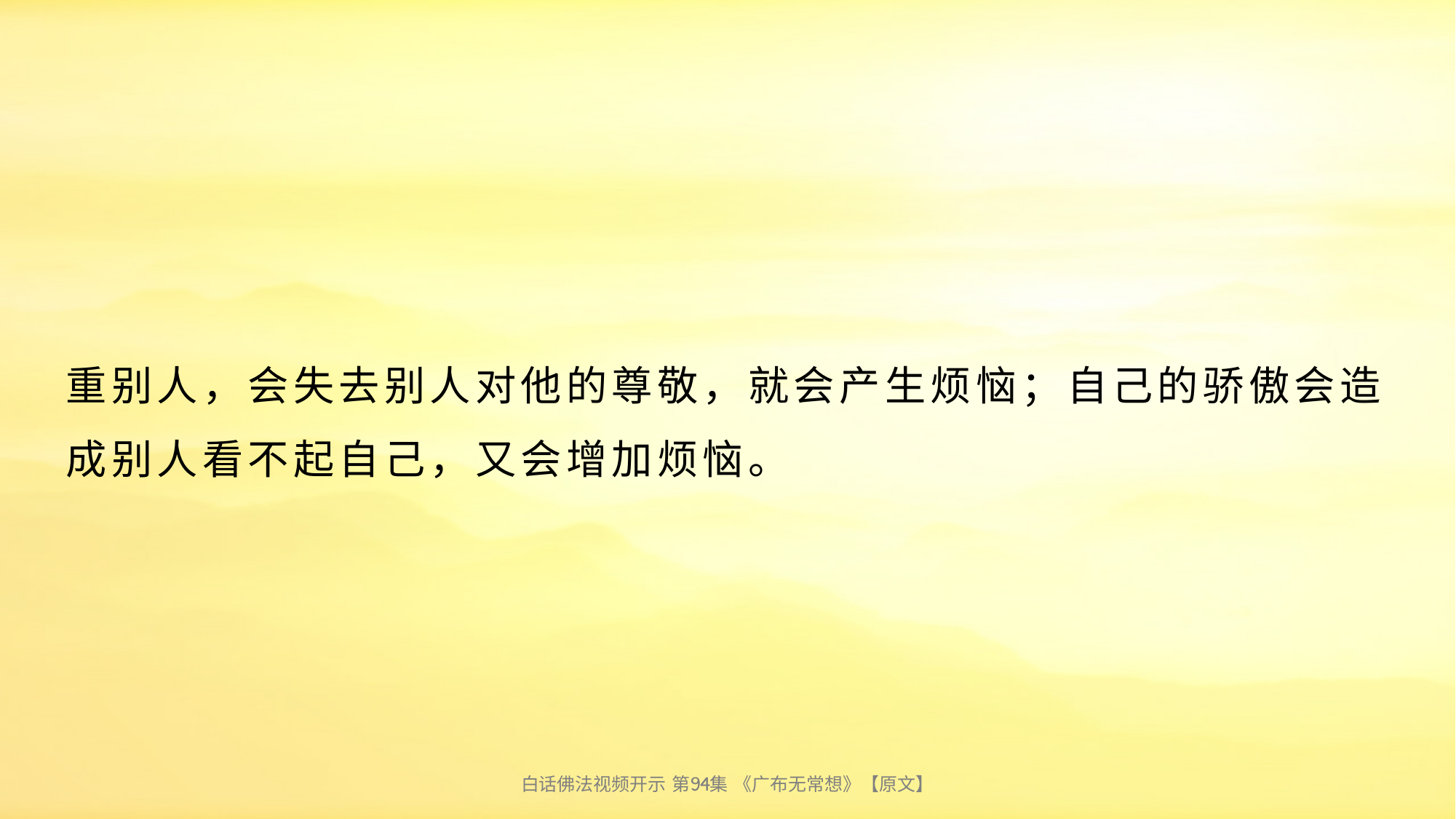

# 重别人，会失去别人对他的尊敬，就会产生烦恼；自己的骄傲会造成别人看不起自己，又会增加烦恼。
白话佛法视频开示 第94集 《广布无常想》【原文】